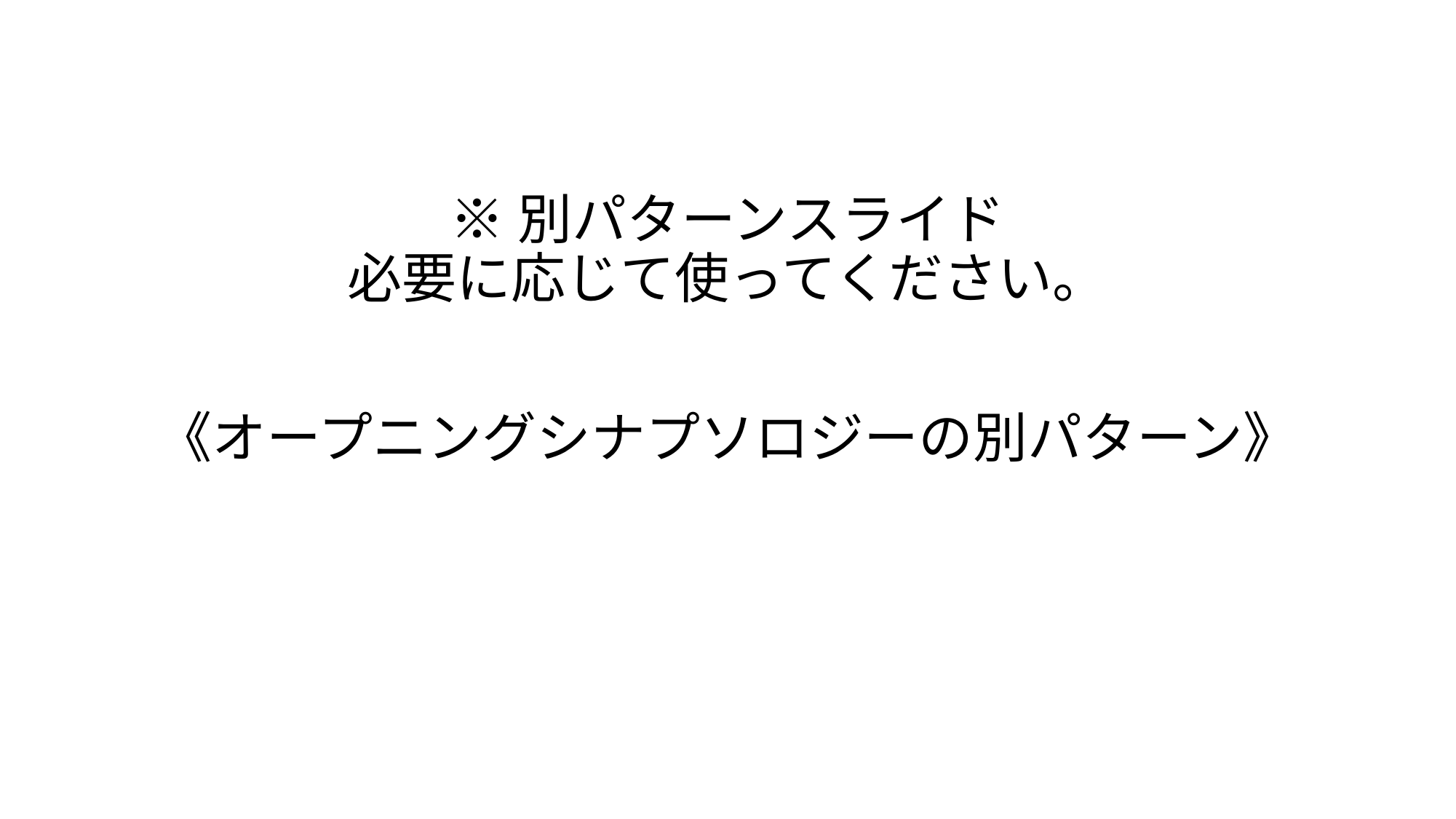

※別パターンスライド
必要に応じて使ってください。
# 《オープニングシナプソロジーの別パターン》